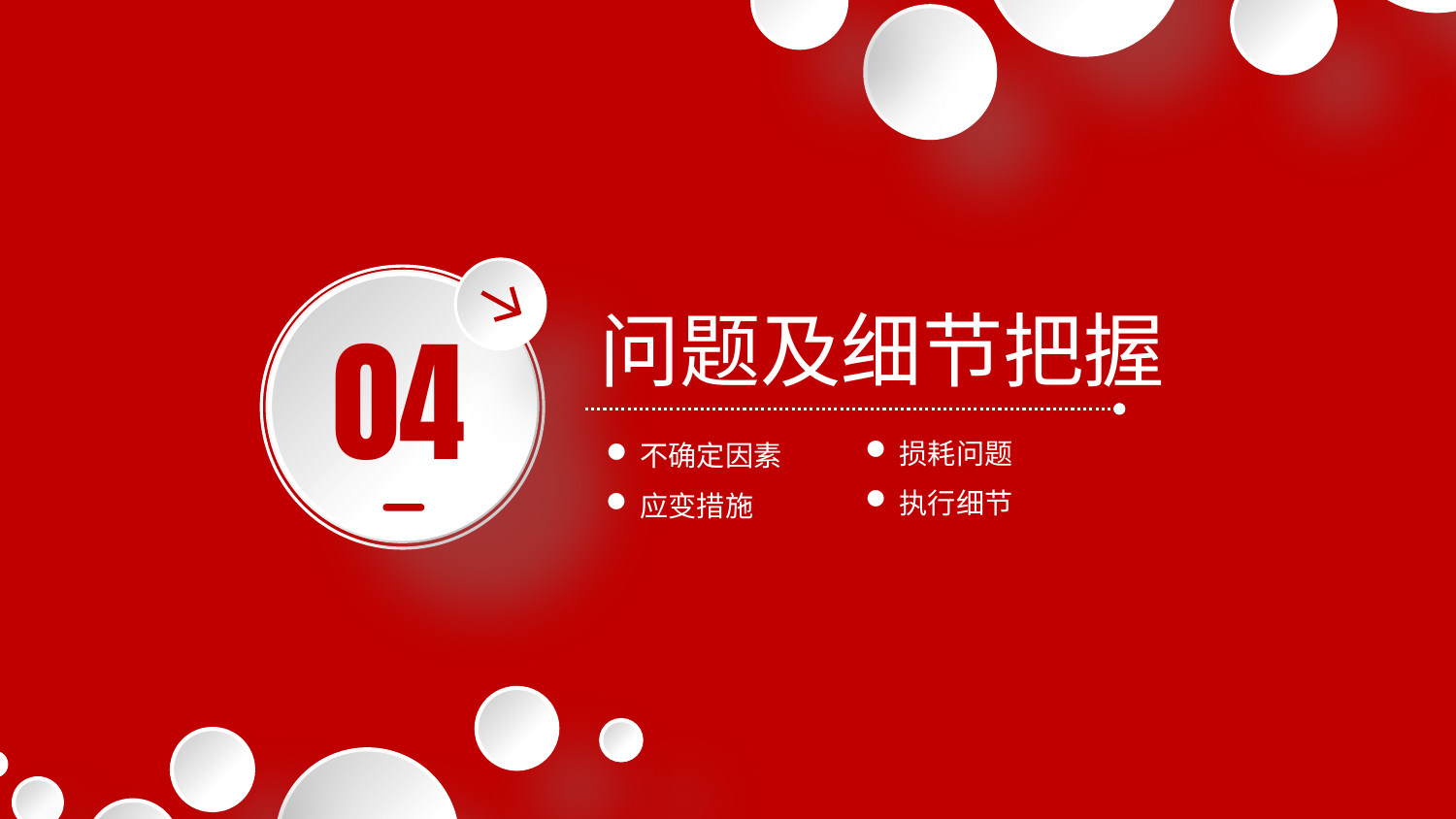

延时符号

问题及细节把握
04
损耗问题
不确定因素
执行细节
应变措施